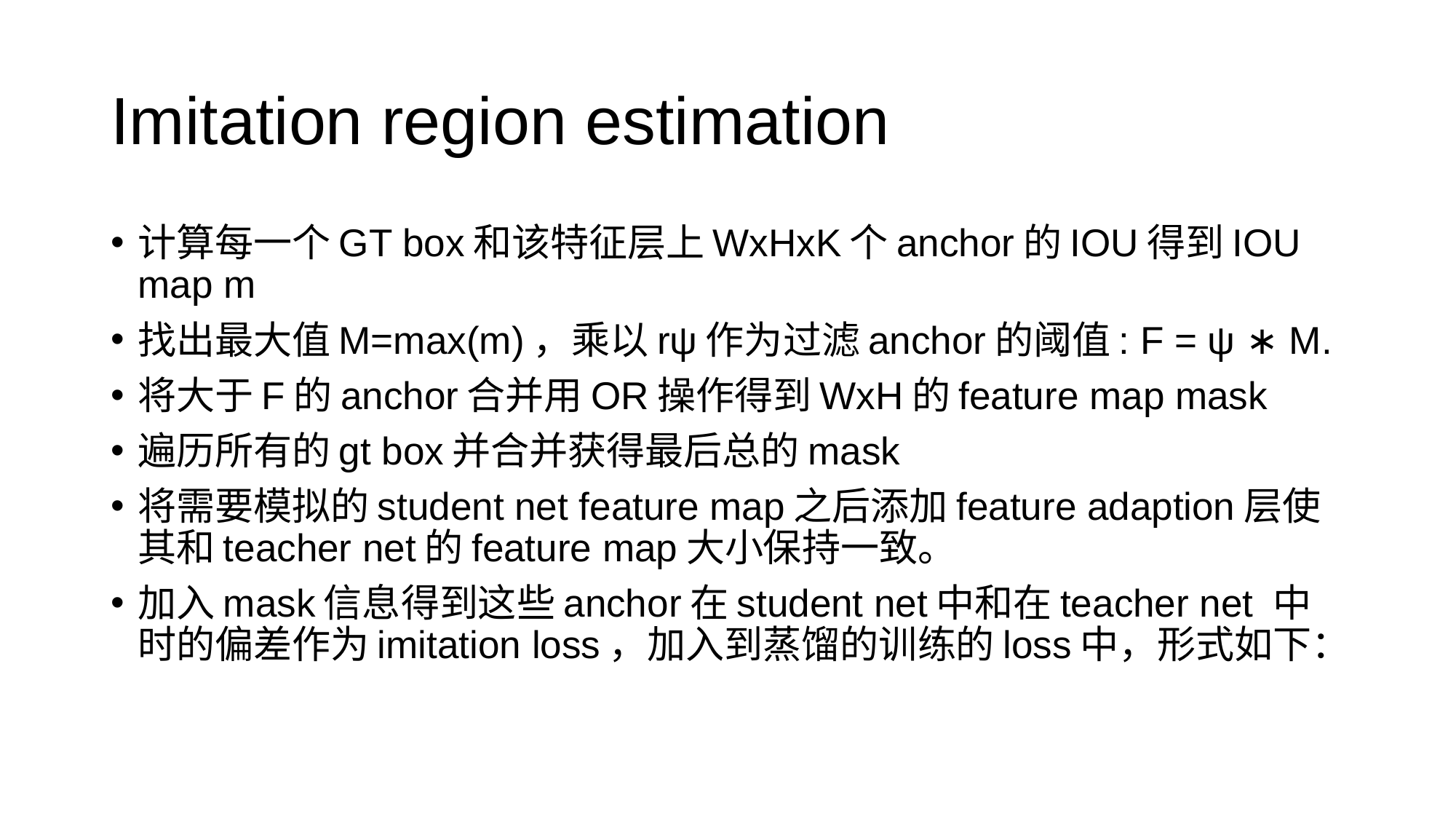

# Imitation region estimation
计算每一个GT box和该特征层上WxHxK个anchor的IOU得到IOU map m
找出最大值M=max(m)，乘以rψ作为过滤anchor的阈值:​​ F = ψ ∗ M.
将大于F的anchor合并用OR操作得到WxH的feature map mask
遍历所有的gt box并合并获得最后总的mask
将需要模拟的student net feature map之后添加feature adaption层使其和teacher net的feature map大小保持一致。
加入mask信息得到这些anchor在student net中和在teacher net 中时的偏差作为imitation loss，加入到蒸馏的训练的loss中，形式如下：